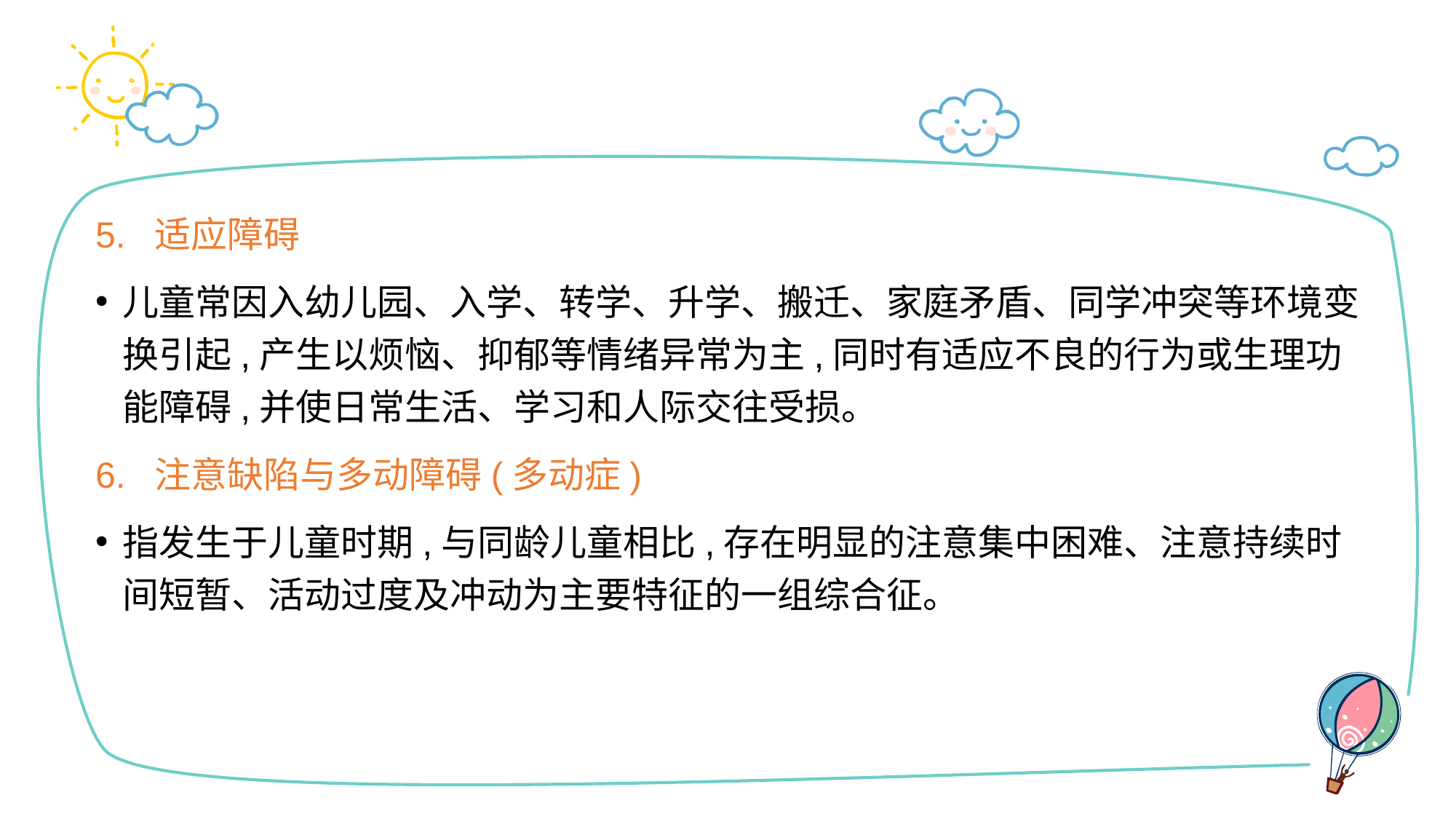

#
5.  适应障碍
儿童常因入幼儿园、入学、转学、升学、搬迁、家庭矛盾、同学冲突等环境变换引起,产生以烦恼、抑郁等情绪异常为主,同时有适应不良的行为或生理功能障碍,并使日常生活、学习和人际交往受损。
6.  注意缺陷与多动障碍(多动症)
指发生于儿童时期,与同龄儿童相比,存在明显的注意集中困难、注意持续时间短暂、活动过度及冲动为主要特征的一组综合征。